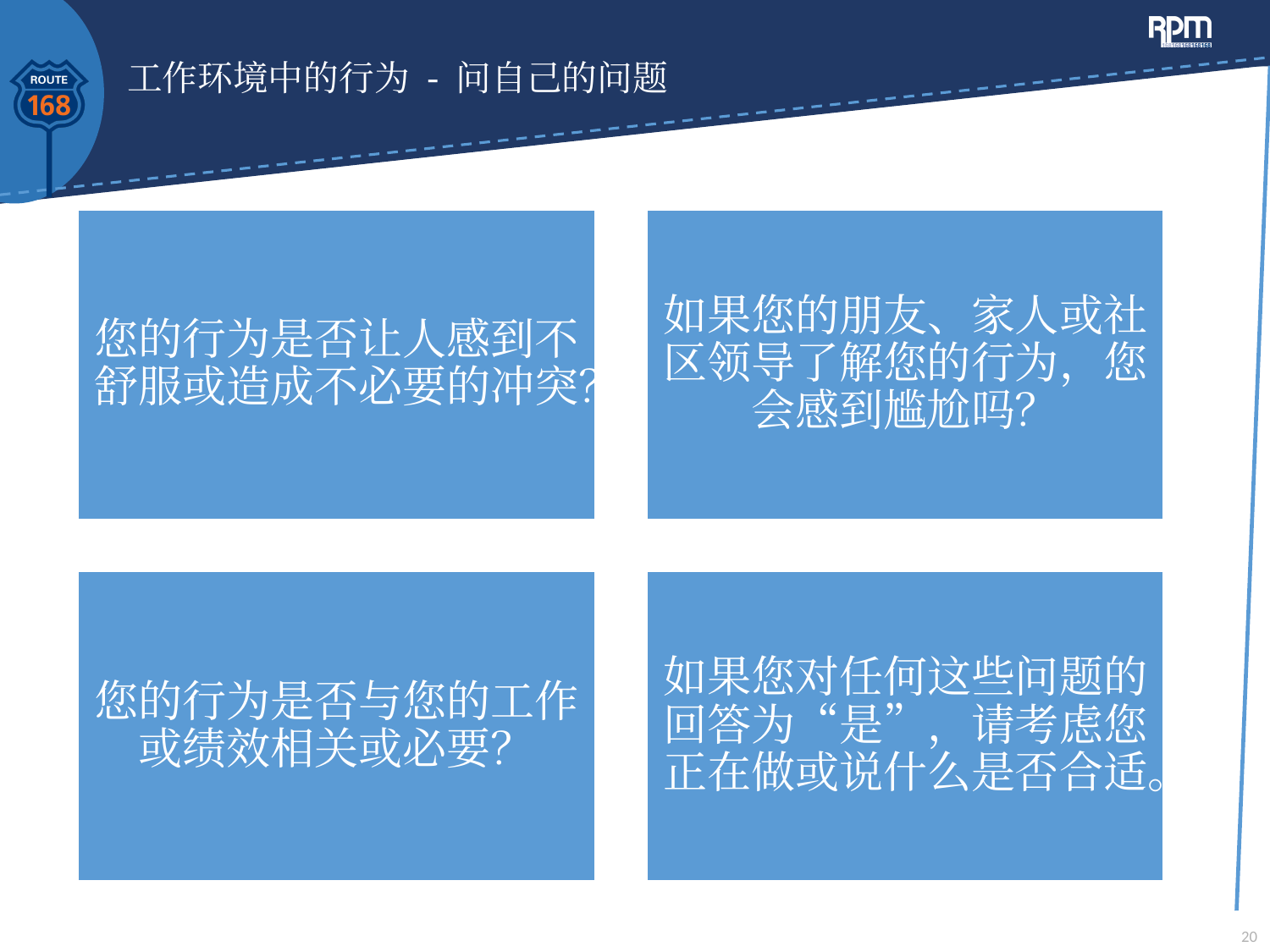

# 工作环境中的行为 - 问自己的问题
您的行为是否让人感到不舒服或造成不必要的冲突？
如果您的朋友、家人或社区领导了解您的行为，您会感到尴尬吗？
您的行为是否与您的工作或绩效相关或必要？
如果您对任何这些问题的回答为“是”，请考虑您正在做或说什么是否合适。
20